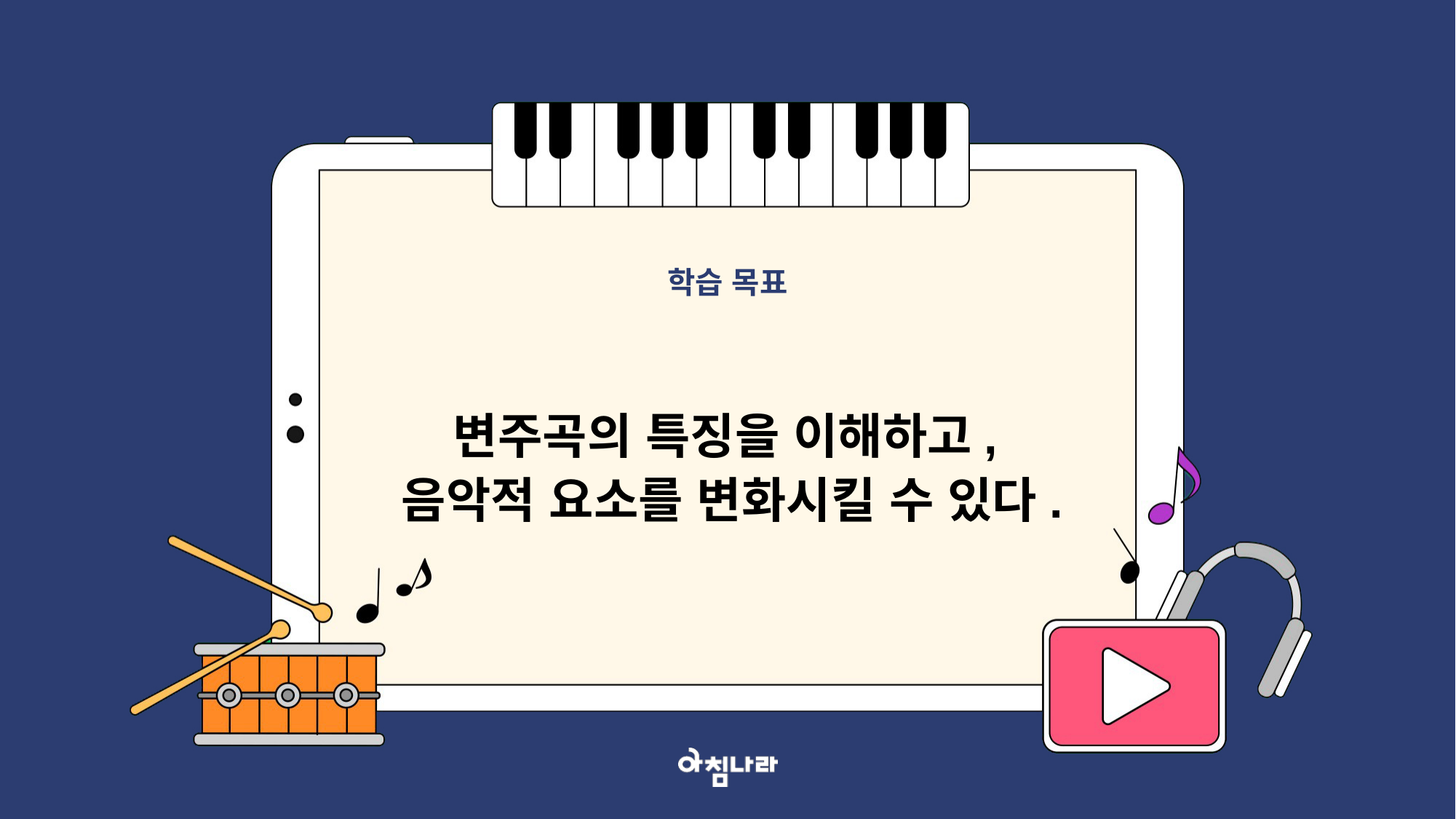

학습 목표
변주곡의 특징을 이해하고,
음악적 요소를 변화시킬 수 있다.